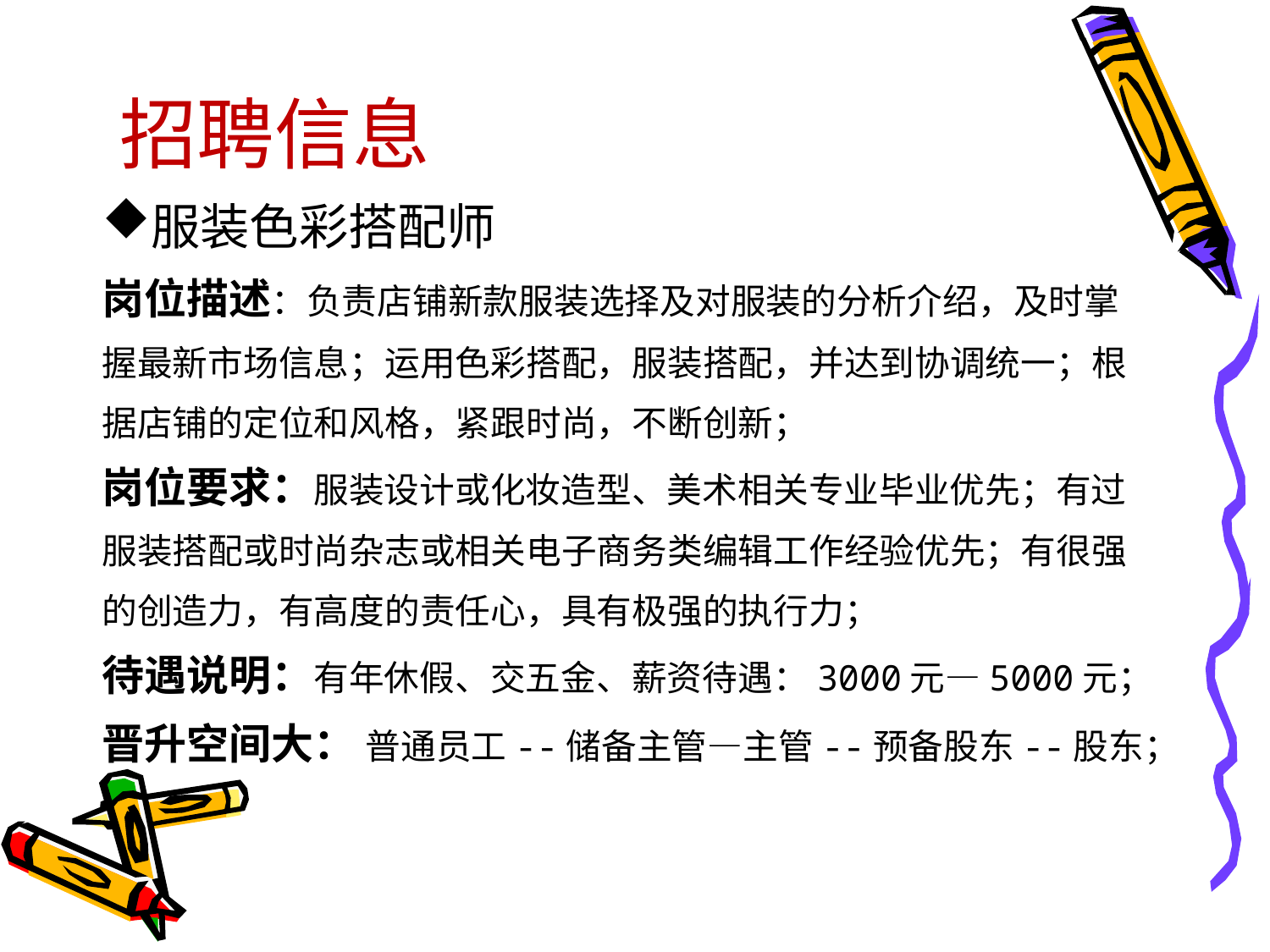

# 招聘信息
服装色彩搭配师
岗位描述：负责店铺新款服装选择及对服装的分析介绍，及时掌握最新市场信息；运用色彩搭配，服装搭配，并达到协调统一；根据店铺的定位和风格，紧跟时尚，不断创新；
岗位要求：服装设计或化妆造型、美术相关专业毕业优先；有过服装搭配或时尚杂志或相关电子商务类编辑工作经验优先；有很强的创造力，有高度的责任心，具有极强的执行力；
待遇说明：有年休假、交五金、薪资待遇：3000元—5000元；
晋升空间大： 普通员工--储备主管—主管--预备股东--股东；